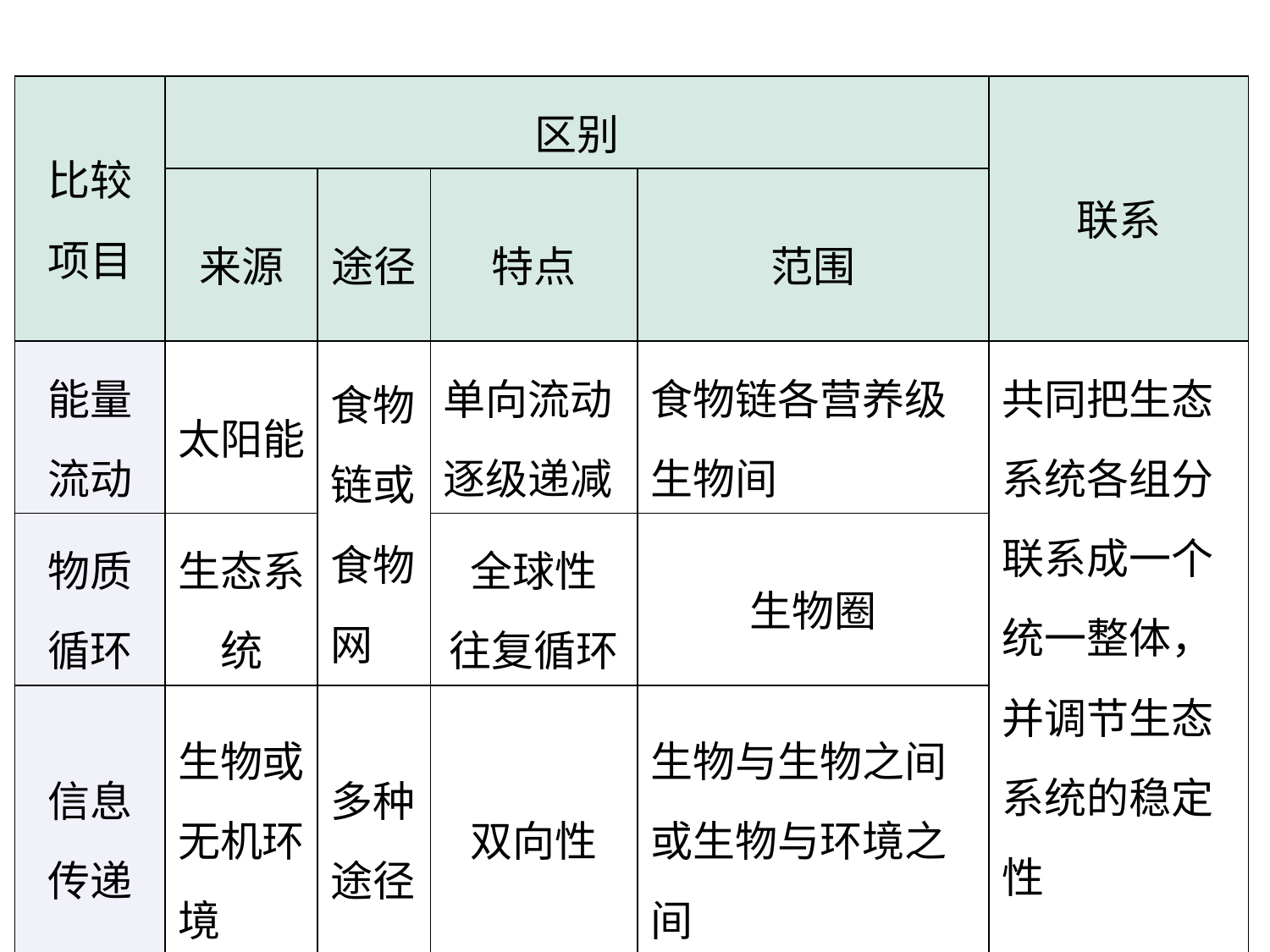

| 比较项目 | 区别 |  |  |  | 联系 |
| --- | --- | --- | --- | --- | --- |
|  | 来源 | 途径 | 特点 | 范围 |  |
| 能量流动 | 太阳能 | 食物链或食物网 | 单向流动逐级递减 | 食物链各营养级生物间 | 共同把生态系统各组分联系成一个统一整体，并调节生态系统的稳定性 |
| 物质循环 | 生态系统 |  | 全球性 往复循环 | 生物圈 |  |
| 信息传递 | 生物或无机环境 | 多种途径 | 双向性 | 生物与生物之间或生物与环境之间 |  |